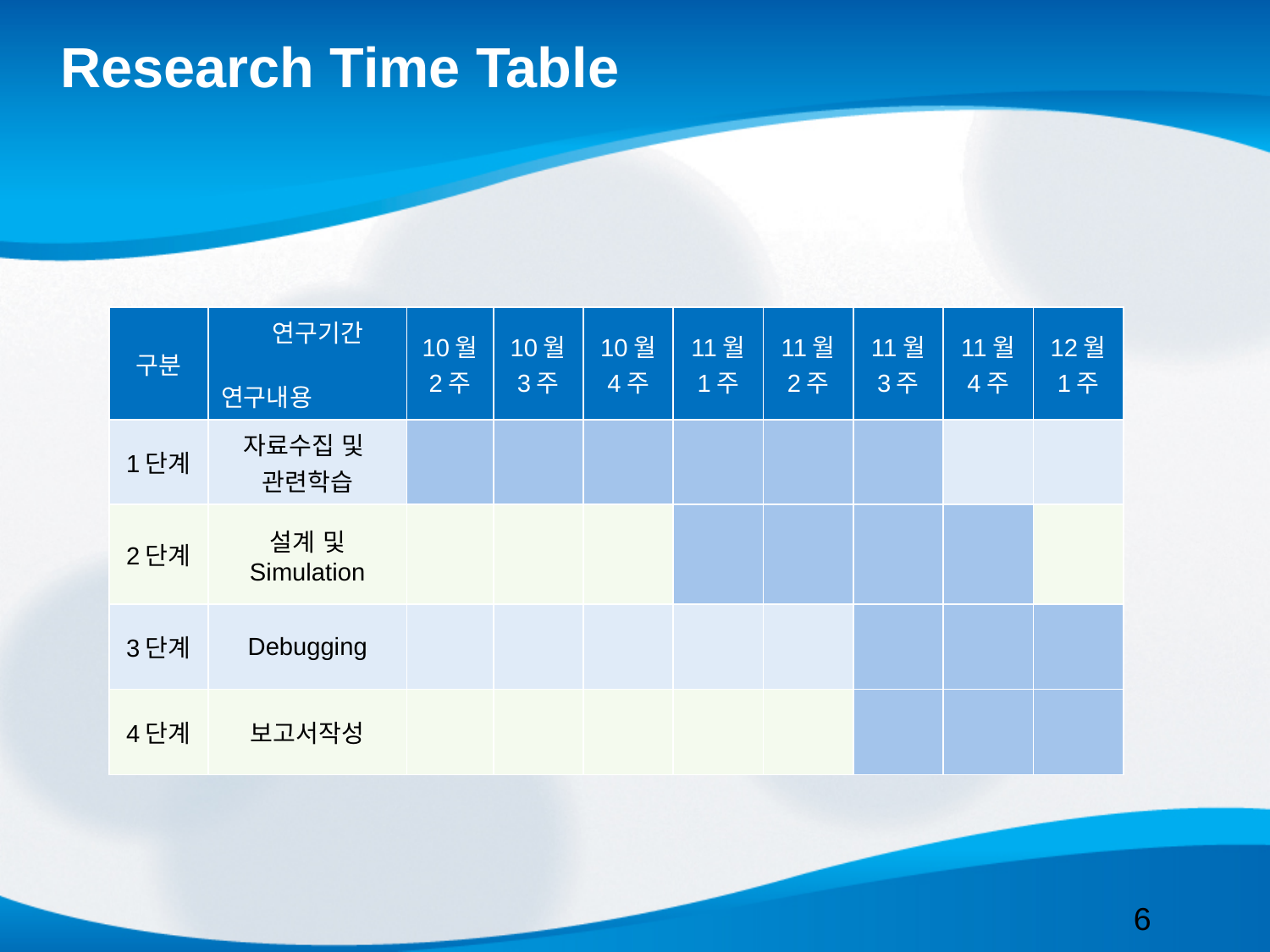

# Research Time Table
| 구분 | 연구기간 연구내용 | 10월 2주 | 10월 3주 | 10월 4주 | 11월 1주 | 11월 2주 | 11월 3주 | 11월 4주 | 12월 1주 |
| --- | --- | --- | --- | --- | --- | --- | --- | --- | --- |
| 1단계 | 자료수집 및 관련학습 |  |  |  |  |  |  |  |  |
| 2단계 | 설계 및 Simulation |  |  |  |  |  |  |  |  |
| 3단계 | Debugging |  |  |  |  |  |  |  |  |
| 4단계 | 보고서작성 |  |  |  |  |  |  |  |  |
6